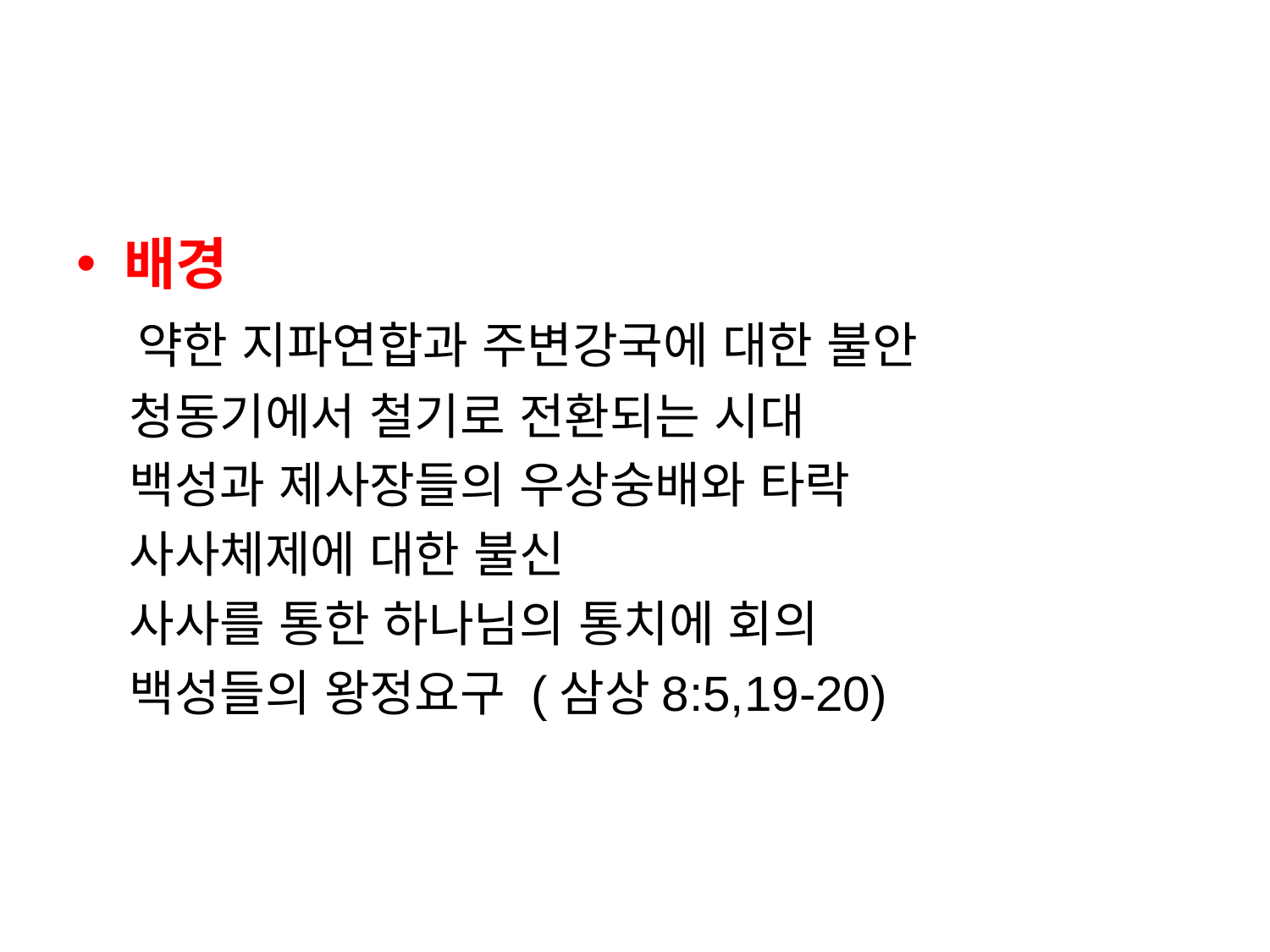

#
배경
   약한 지파연합과 주변강국에 대한 불안
   청동기에서 철기로 전환되는 시대
   백성과 제사장들의 우상숭배와 타락
   사사체제에 대한 불신
   사사를 통한 하나님의 통치에 회의
   백성들의 왕정요구 (삼상8:5,19-20)